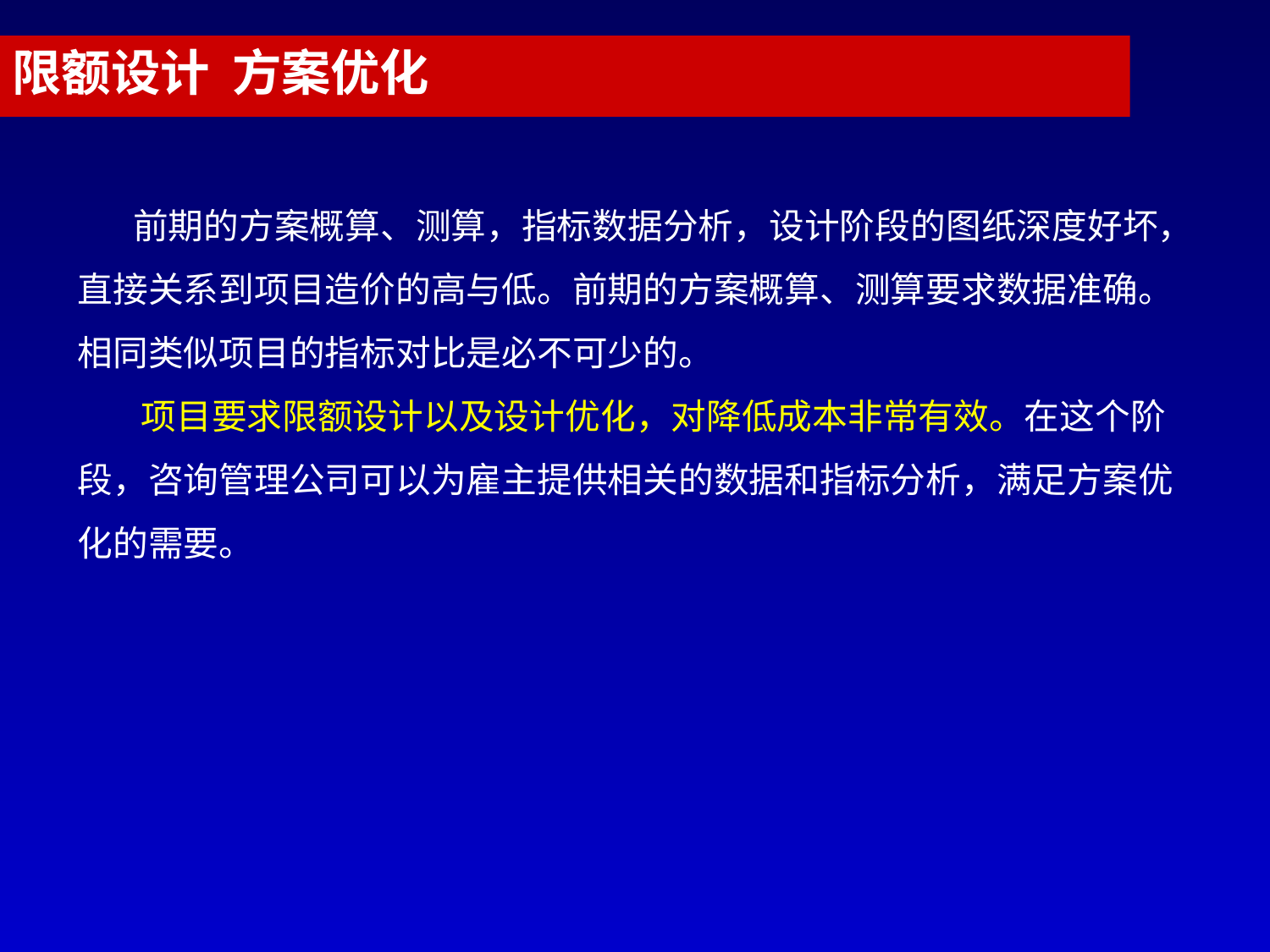

限额设计  方案优化
      前期的方案概算、测算，指标数据分析，设计阶段的图纸深度好坏，直接关系到项目造价的高与低。前期的方案概算、测算要求数据准确。相同类似项目的指标对比是必不可少的。
       项目要求限额设计以及设计优化，对降低成本非常有效。在这个阶段，咨询管理公司可以为雇主提供相关的数据和指标分析，满足方案优化的需要。
36